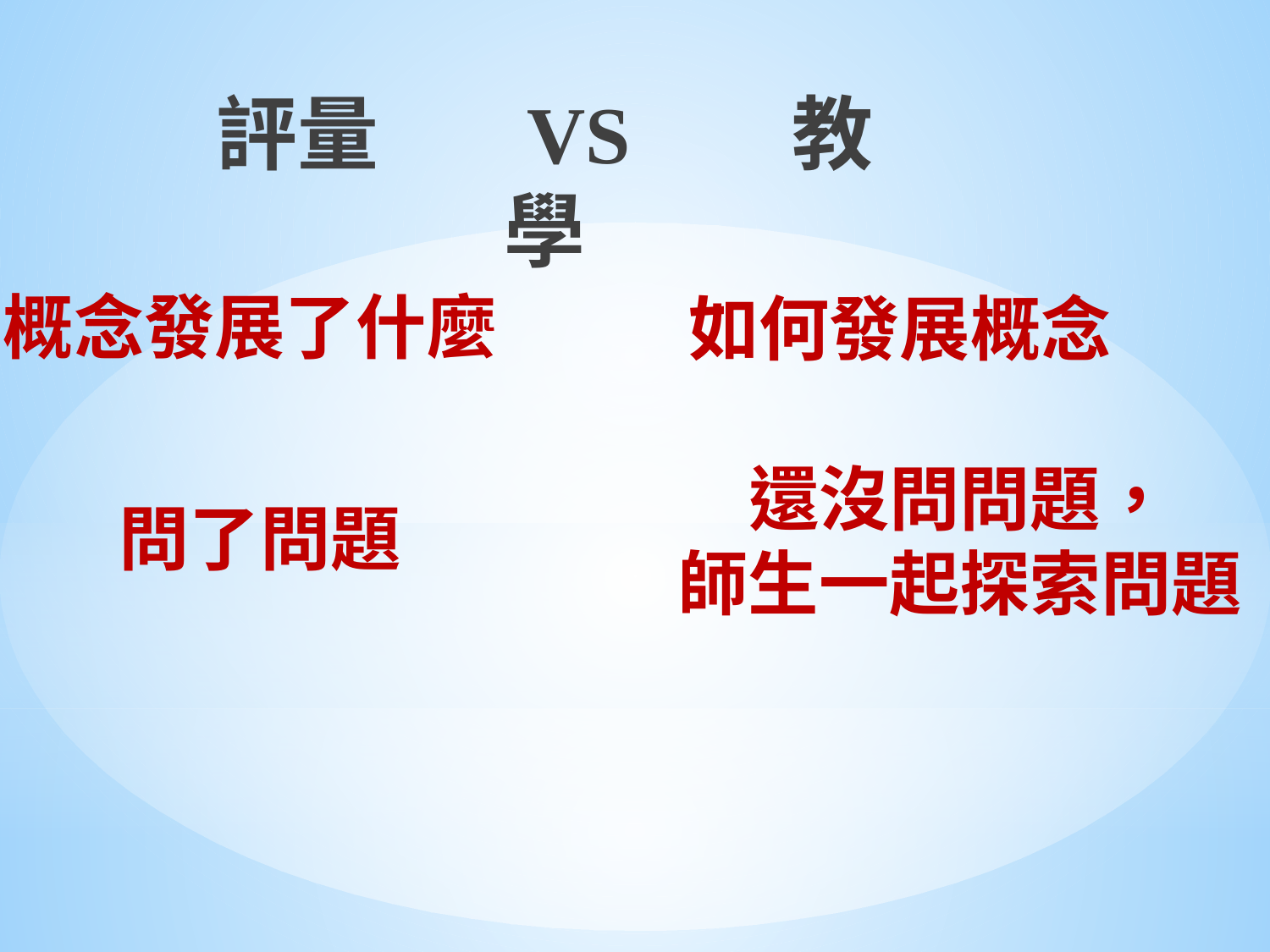

評量       VS       教學
概念發展了什麼
如何發展概念
還沒問問題，
師生一起探索問題！
問了問題